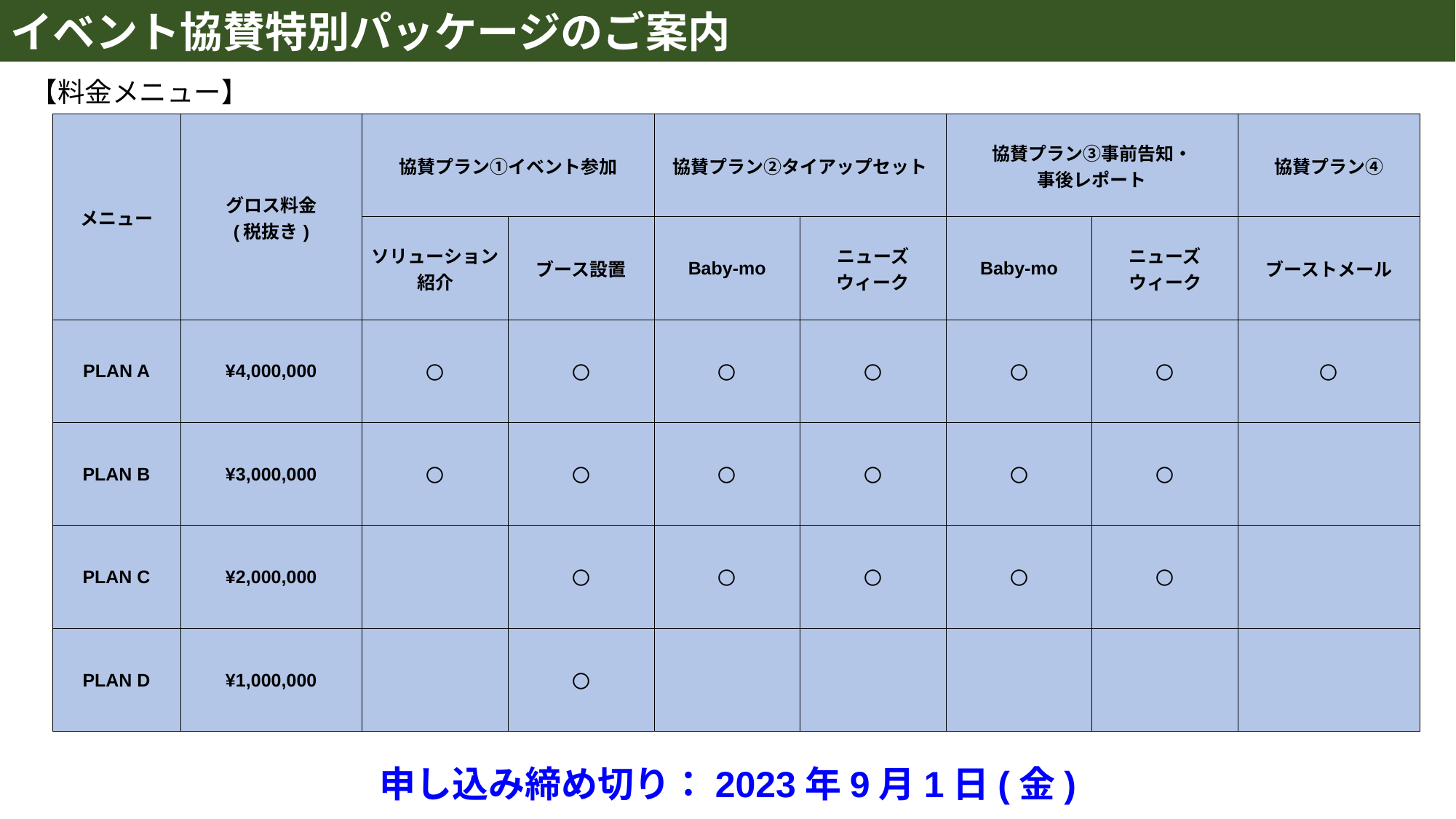

イベント協賛特別パッケージのご案内
13
【料金メニュー】
| メニュー | グロス料金 (税抜き) | 協賛プラン①イベント参加 |  | 協賛プラン②タイアップセット |  | 協賛プラン③事前告知・ 事後レポート |  | 協賛プラン④ |
| --- | --- | --- | --- | --- | --- | --- | --- | --- |
|  |  | ソリューション紹介 | ブース設置 | Baby-mo | ニューズ ウィーク | Baby-mo | ニューズ ウィーク | ブーストメール |
| PLAN A | ¥4,000,000 | 〇 | 〇 | 〇 | 〇 | 〇 | 〇 | 〇 |
| PLAN B | ¥3,000,000 | 〇 | 〇 | 〇 | 〇 | 〇 | 〇 |  |
| PLAN C | ¥2,000,000 |  | 〇 | 〇 | 〇 | 〇 | 〇 |  |
| PLAN D | ¥1,000,000 |  | 〇 |  |  |  |  |  |
申し込み締め切り：2023年9月1日(金)